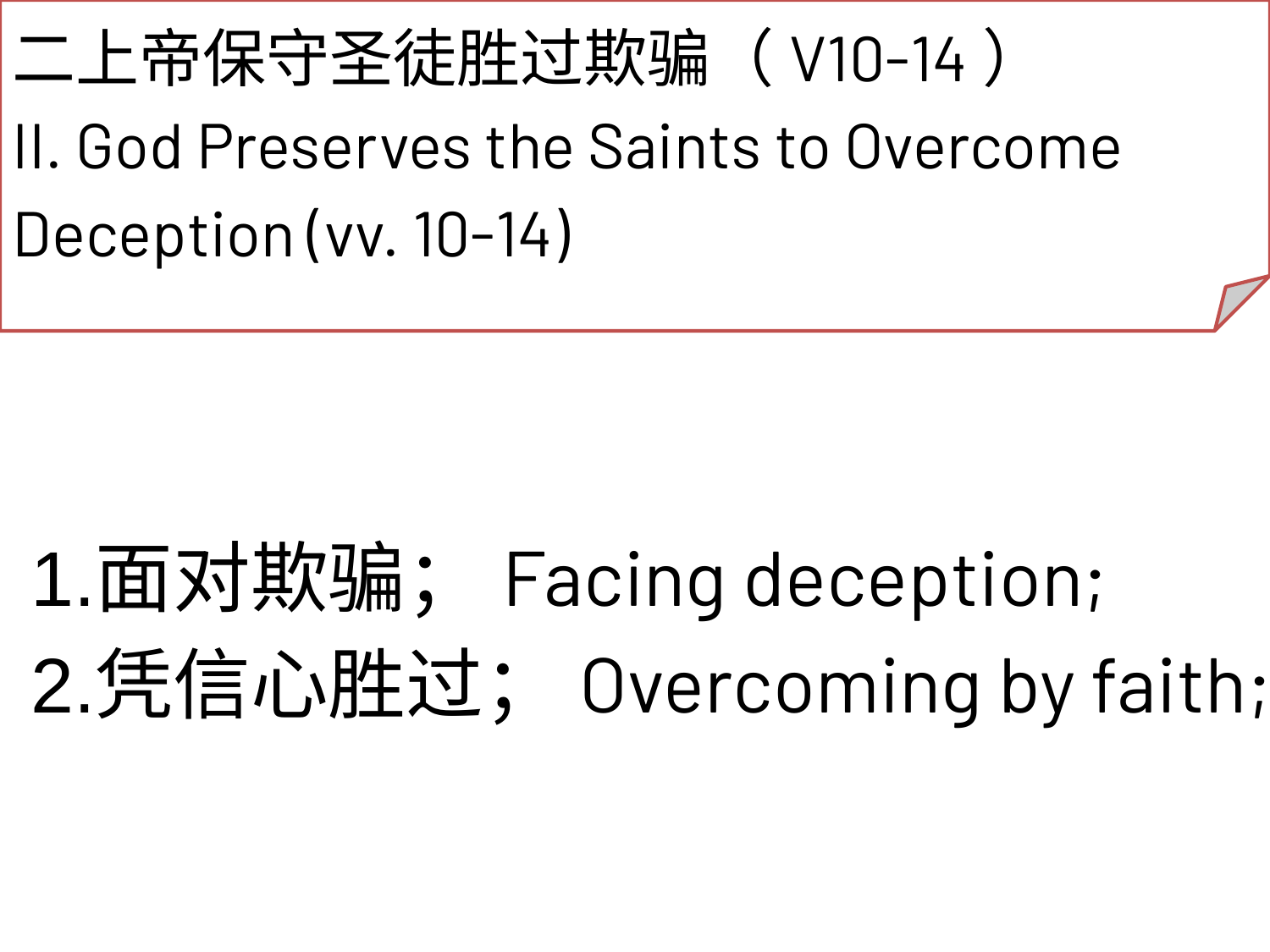

二上帝保守圣徒胜过欺骗（V10-14）
II. God Preserves the Saints to Overcome Deception (vv. 10-14)
面对欺骗；Facing deception;
凭信心胜过；Overcoming by faith;